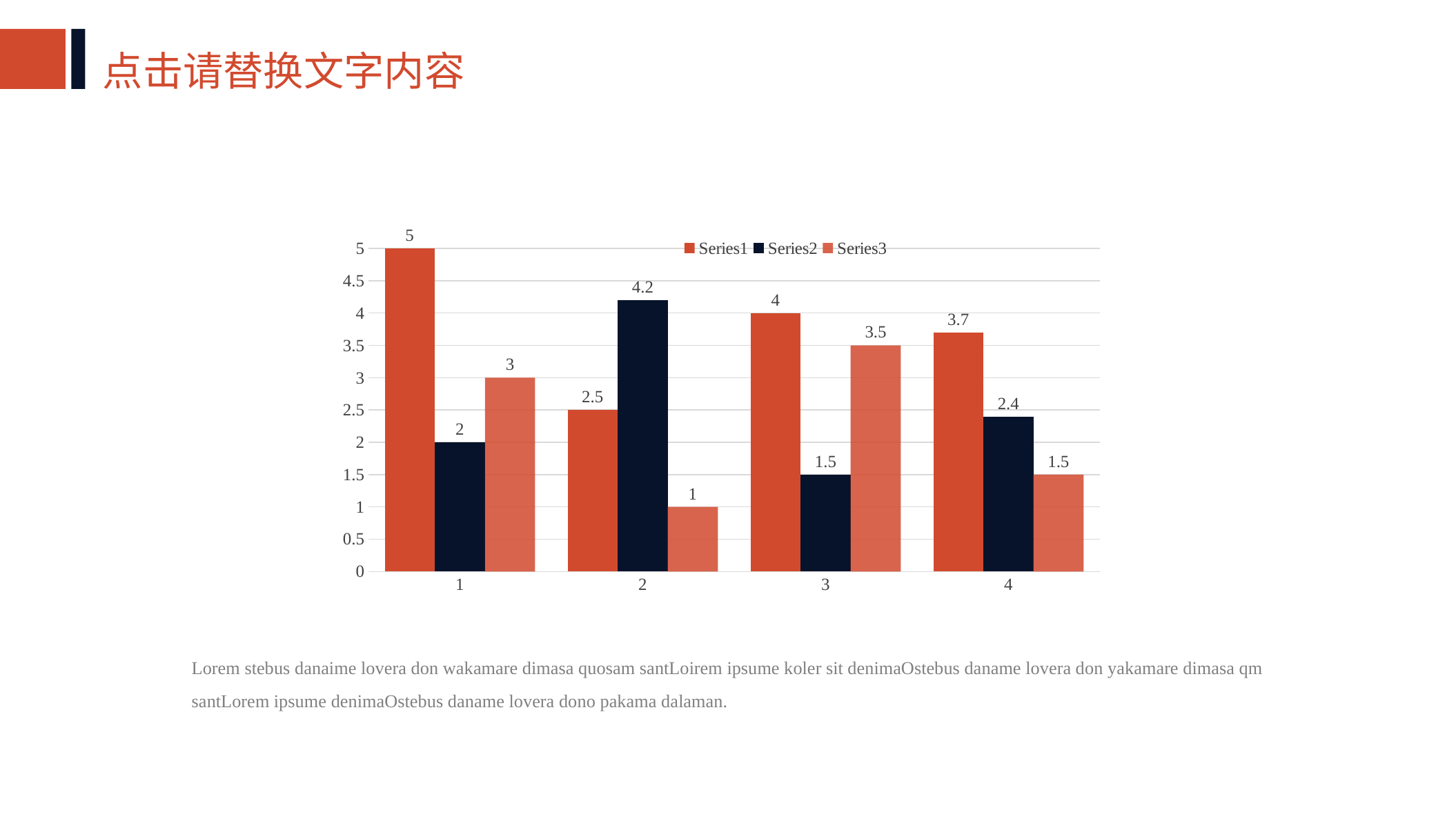

点击请替换文字内容

### Chart

| Category |  |  |  |
|---|---|---|---|
Lorem stebus danaime lovera don wakamare dimasa quosam santLoirem ipsume koler sit denimaOstebus daname lovera don yakamare dimasa qm santLorem ipsume denimaOstebus daname lovera dono pakama dalaman.